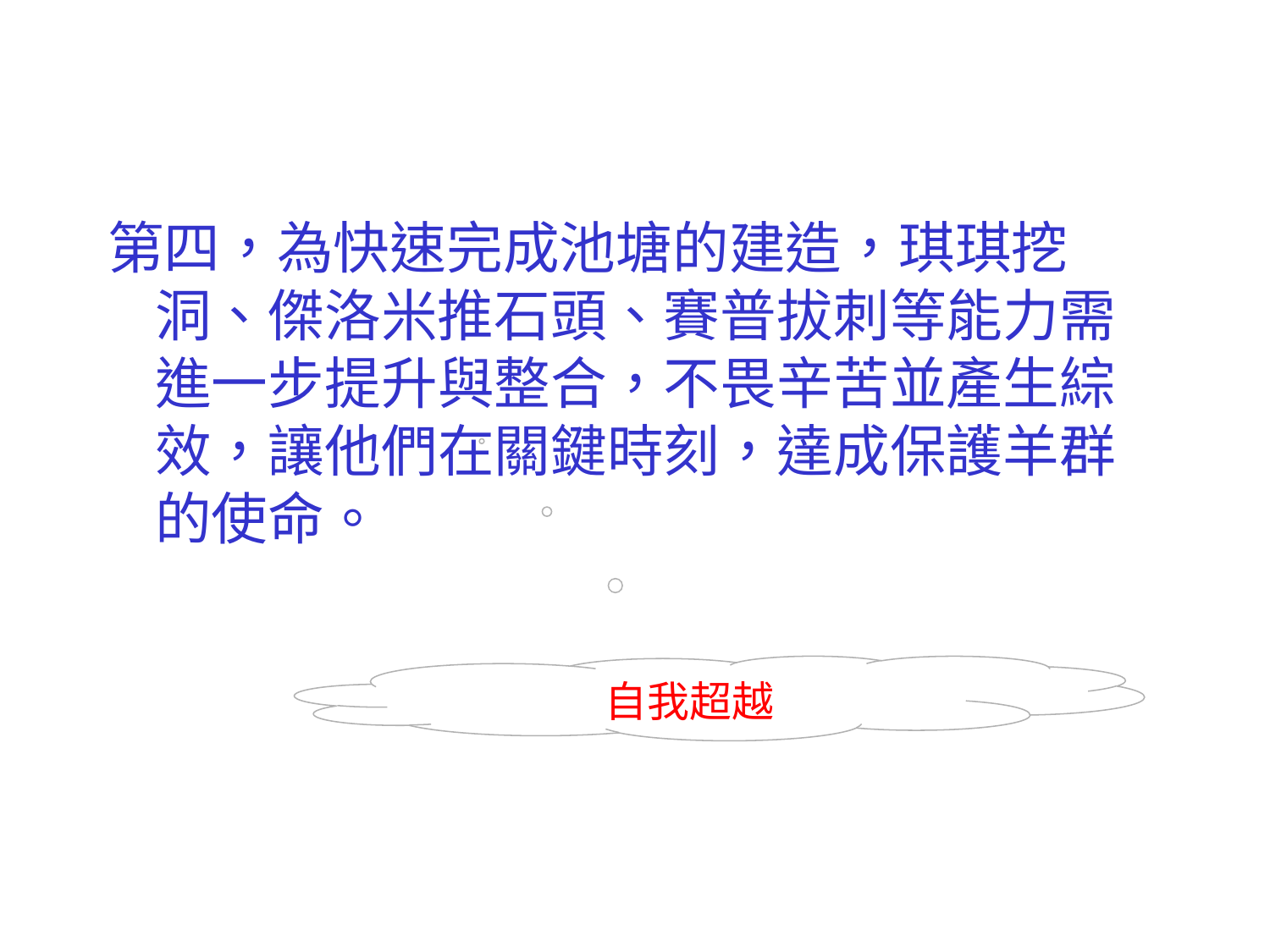

第四，為快速完成池塘的建造，琪琪挖洞、傑洛米推石頭、賽普拔刺等能力需進一步提升與整合，不畏辛苦並產生綜效，讓他們在關鍵時刻，達成保護羊群的使命。

自我超越